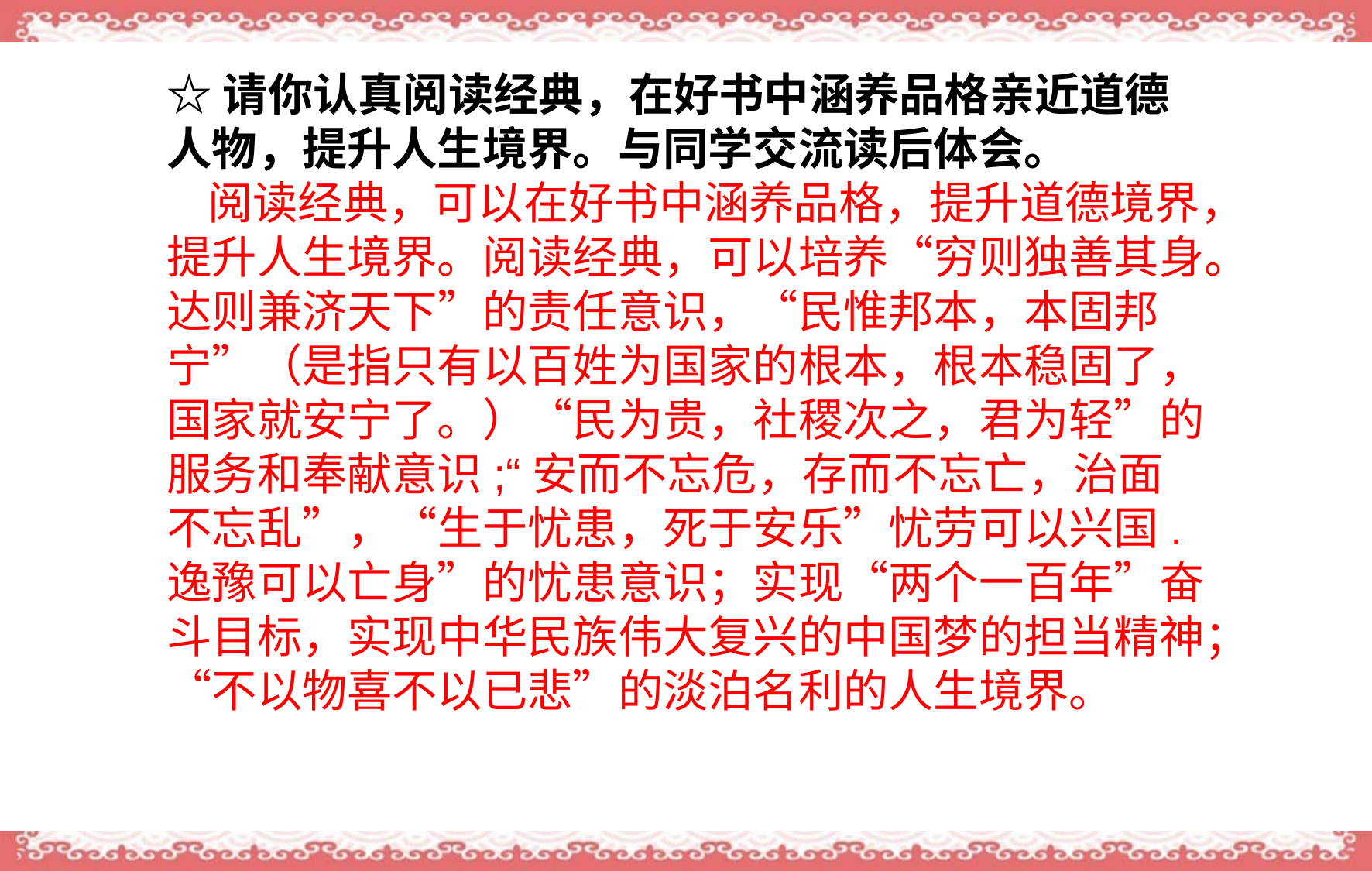

☆请你认真阅读经典，在好书中涵养品格亲近道德人物，提升人生境界。与同学交流读后体会。
   阅读经典，可以在好书中涵养品格，提升道德境界，提升人生境界。阅读经典，可以培养“穷则独善其身。达则兼济天下”的责任意识，“民惟邦本，本固邦宁”（是指只有以百姓为国家的根本，根本稳固了，国家就安宁了。）“民为贵，社稷次之，君为轻”的服务和奉献意识;“安而不忘危，存而不忘亡，治面不忘乱”，“生于忧患，死于安乐”忧劳可以兴国.逸豫可以亡身”的忧患意识；实现“两个一百年”奋斗目标，实现中华民族伟大复兴的中国梦的担当精神；“不以物喜不以已悲”的淡泊名利的人生境界。